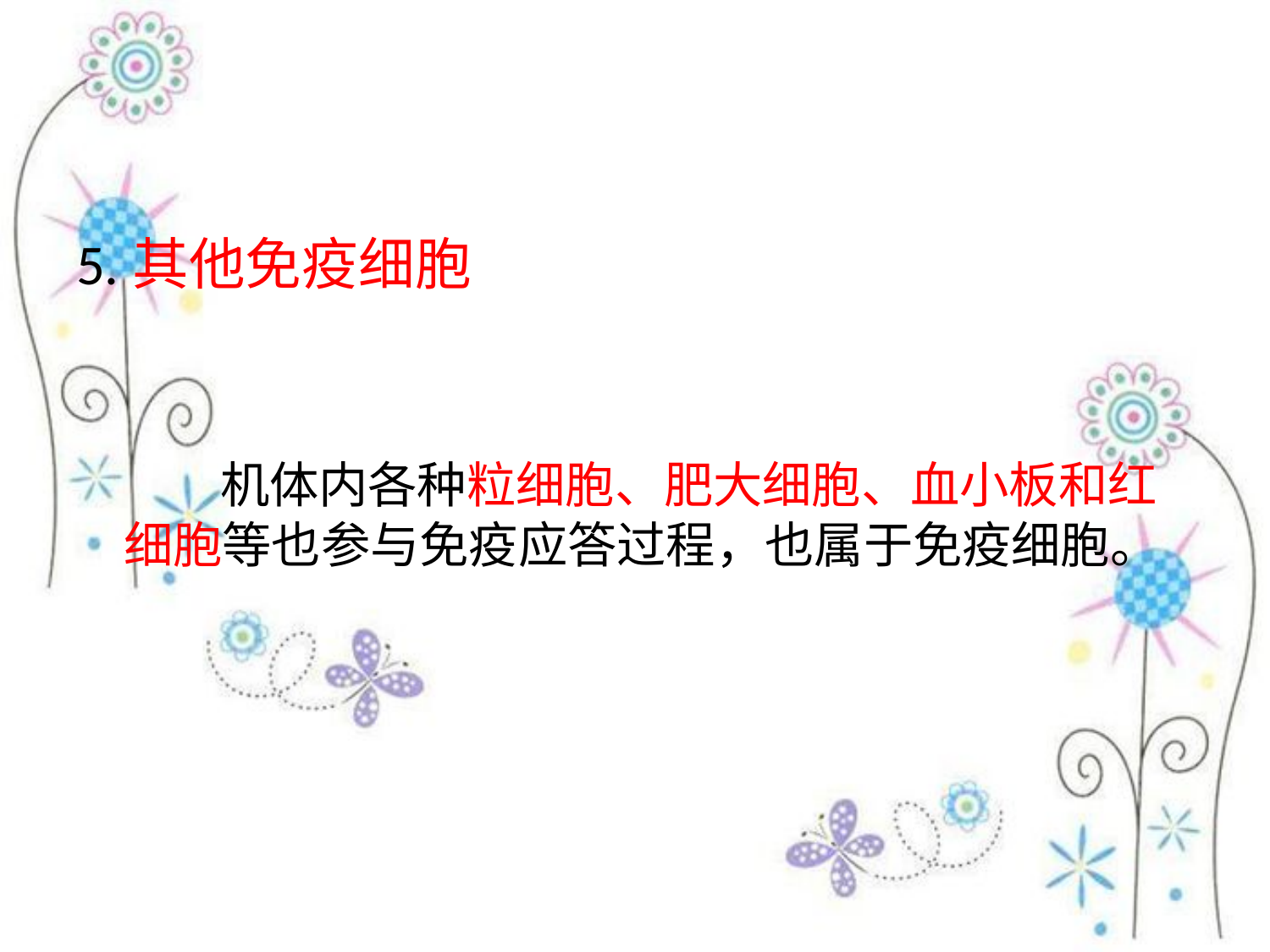

#
5.其他免疫细胞

            机体内各种粒细胞、肥大细胞、血小板和红细胞等也参与免疫应答过程，也属于免疫细胞。